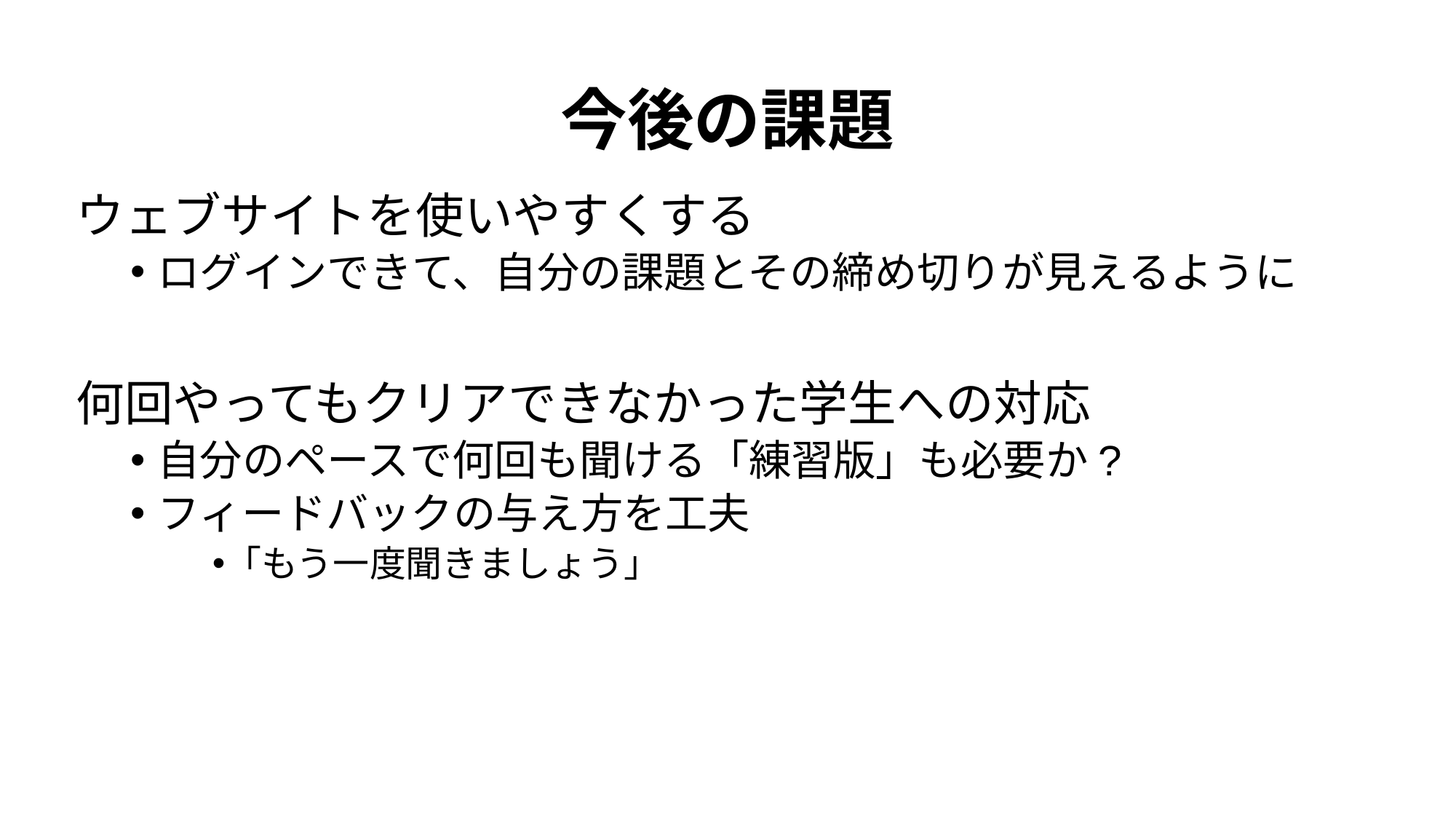

# 今後の課題
ウェブサイトを使いやすくする
ログインできて、自分の課題とその締め切りが見えるように

何回やってもクリアできなかった学生への対応
自分のペースで何回も聞ける「練習版」も必要か?
フィードバックの与え方を工夫
「もう一度聞きましょう」